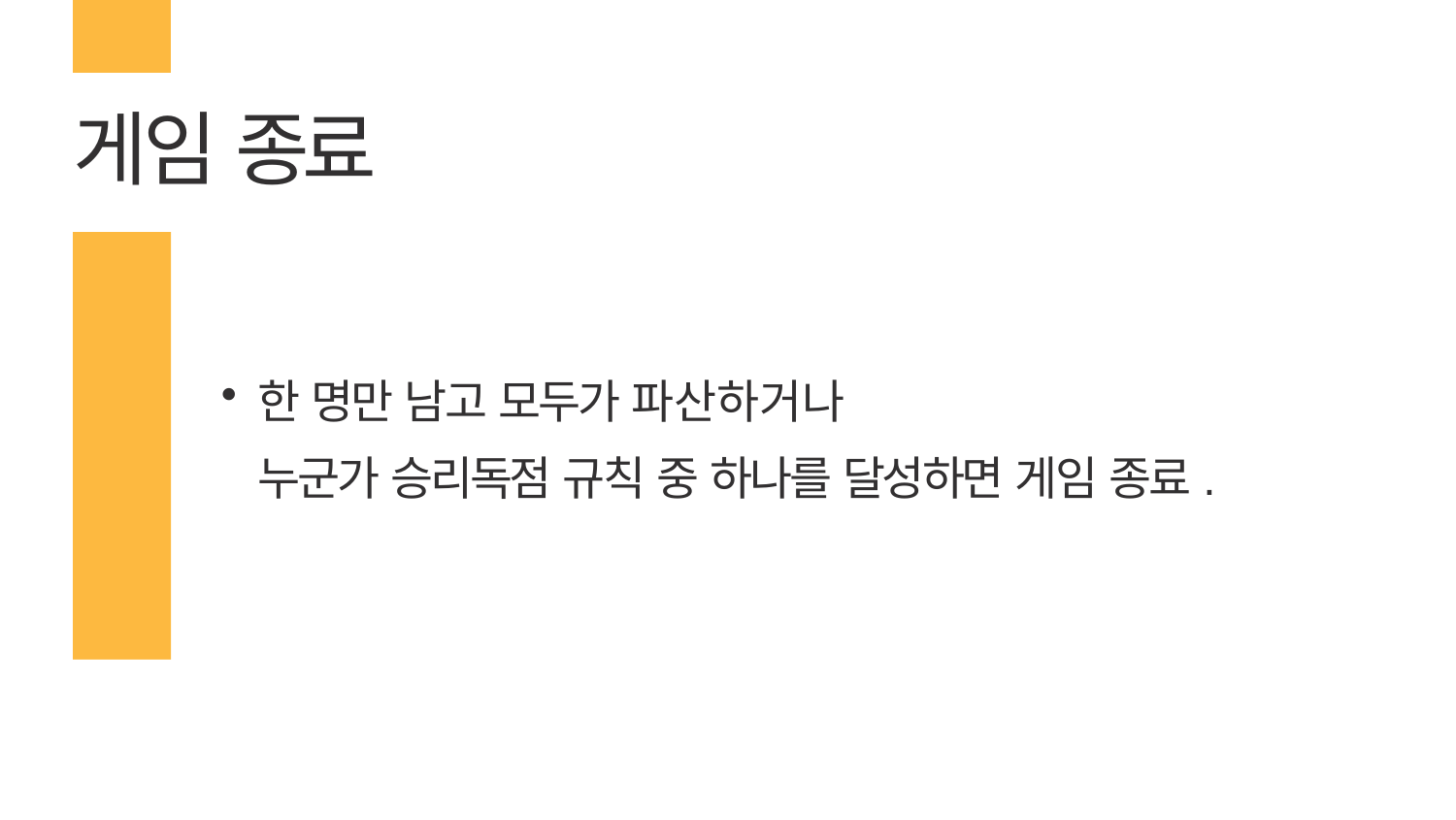

# 게임 종료

한 명만 남고 모두가 파산하거나
누군가 승리독점 규칙 중 하나를 달성하면 게임 종료.